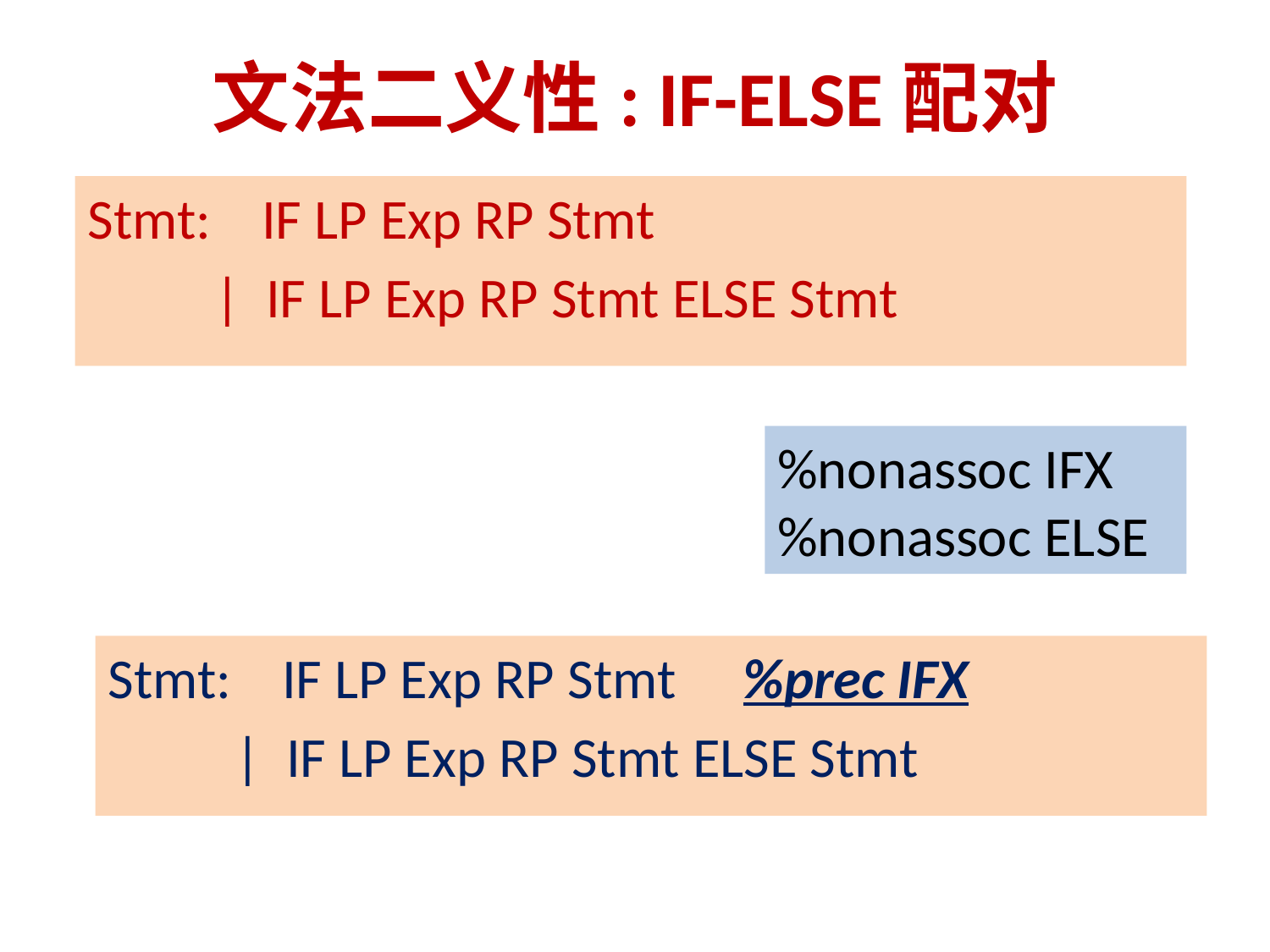

# 文法二义性: IF-ELSE配对
Stmt:    IF LP Exp RP Stmt
	|  IF LP Exp RP Stmt ELSE Stmt
%nonassoc IFX
%nonassoc ELSE
Stmt:    IF LP Exp RP Stmt	%prec IFX
	|  IF LP Exp RP Stmt ELSE Stmt